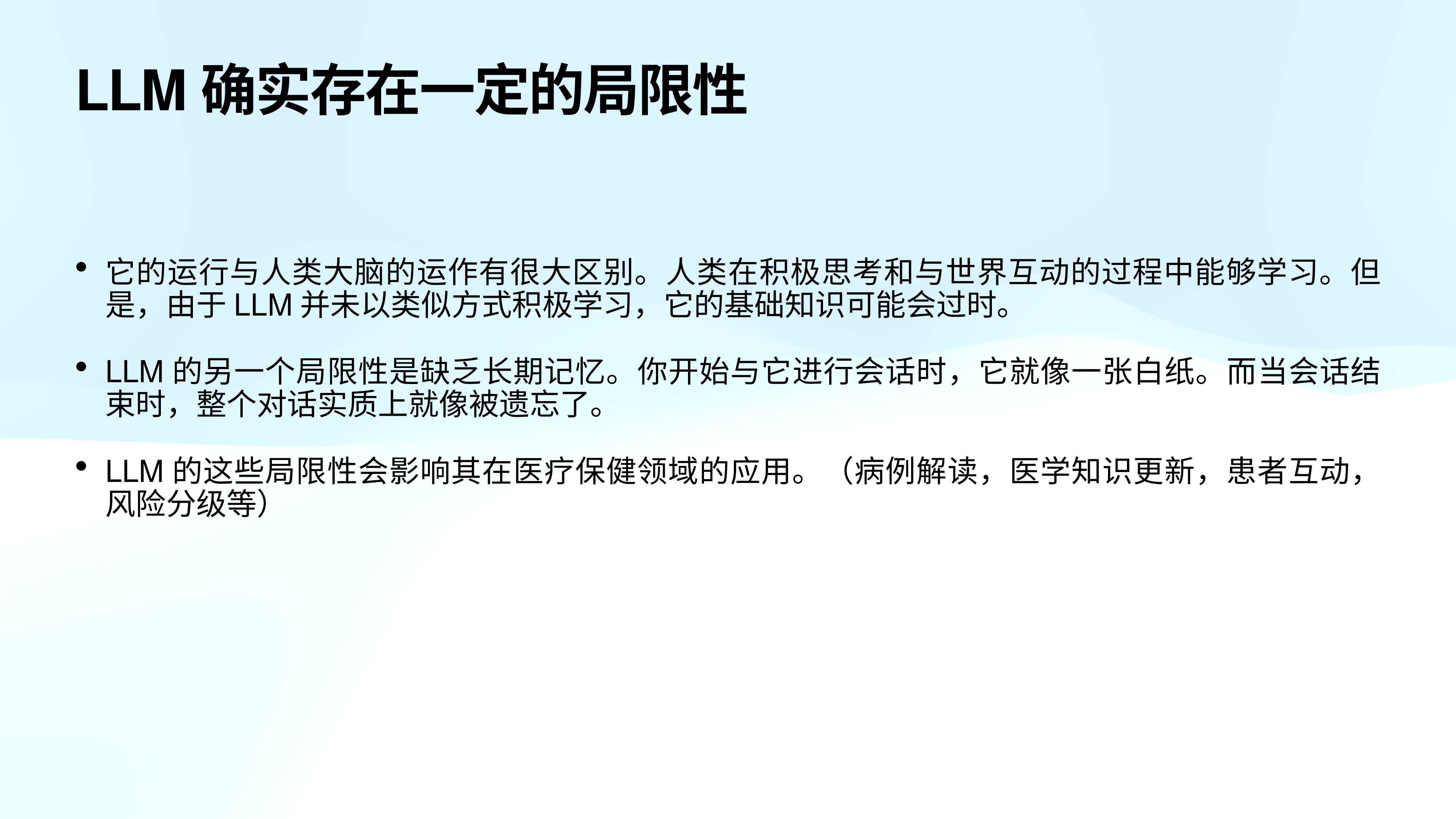

# LLM确实存在一定的局限性

它的运行与人类大脑的运作有很大区别。人类在积极思考和与世界互动的过程中能够学习。但是，由于LLM并未以类似方式积极学习，它的基础知识可能会过时。
LLM的另一个局限性是缺乏长期记忆。你开始与它进行会话时，它就像一张白纸。而当会话结束时，整个对话实质上就像被遗忘了。
LLM的这些局限性会影响其在医疗保健领域的应用。（病例解读，医学知识更新，患者互动，风险分级等）